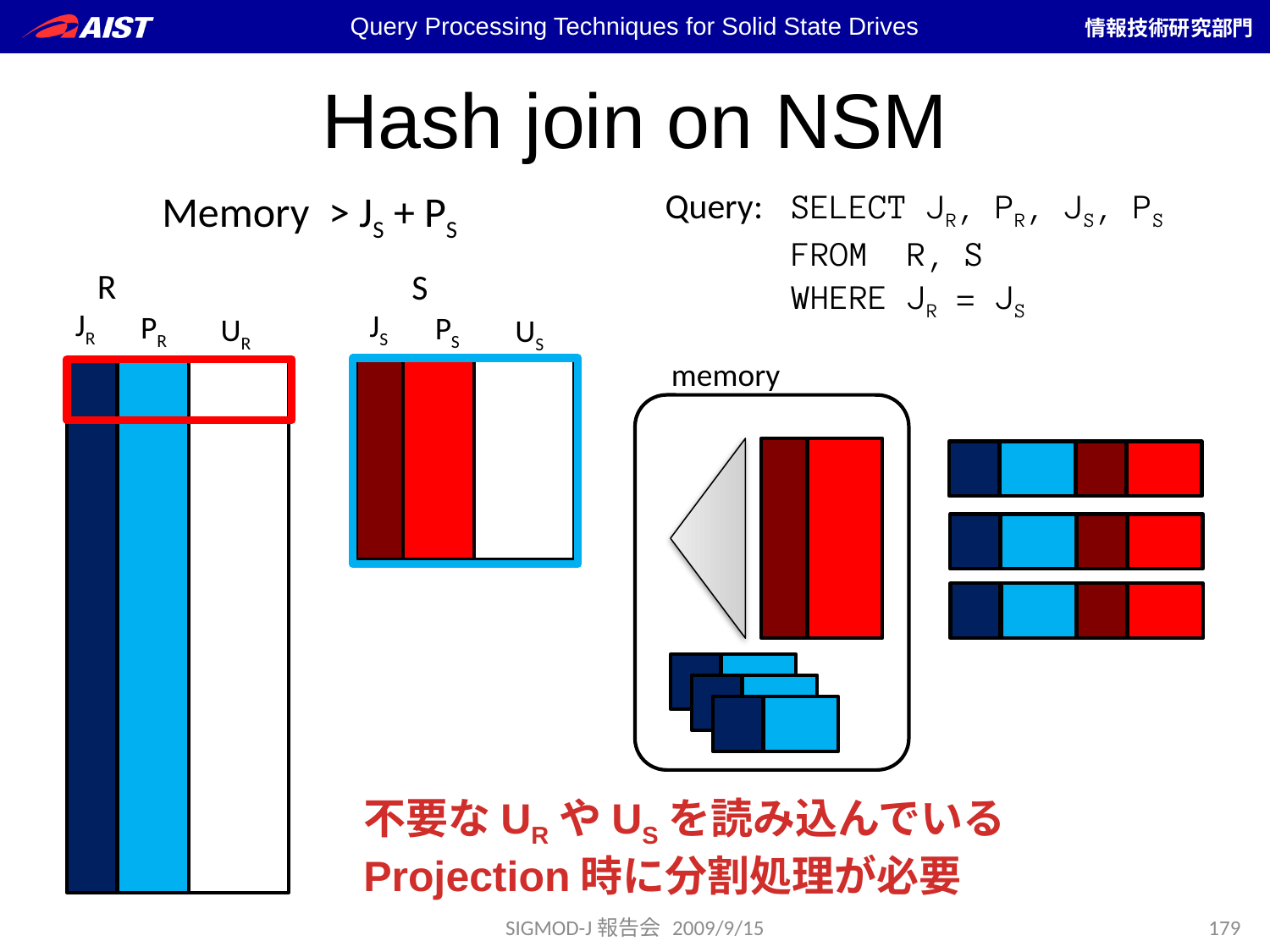

Query Processing Techniques for Solid State Drives
# Hash join on NSM
Query: 	SELECT JR, PR, JS, PS
	FROM  R, S
	WHERE JR = JS
Memory  > JS + PS
R
S
JR
JS
PR
PS
UR
US
memory

不要なURやUSを読み込んでいる
Projection時に分割処理が必要
SIGMOD-J報告会 2009/9/15
179